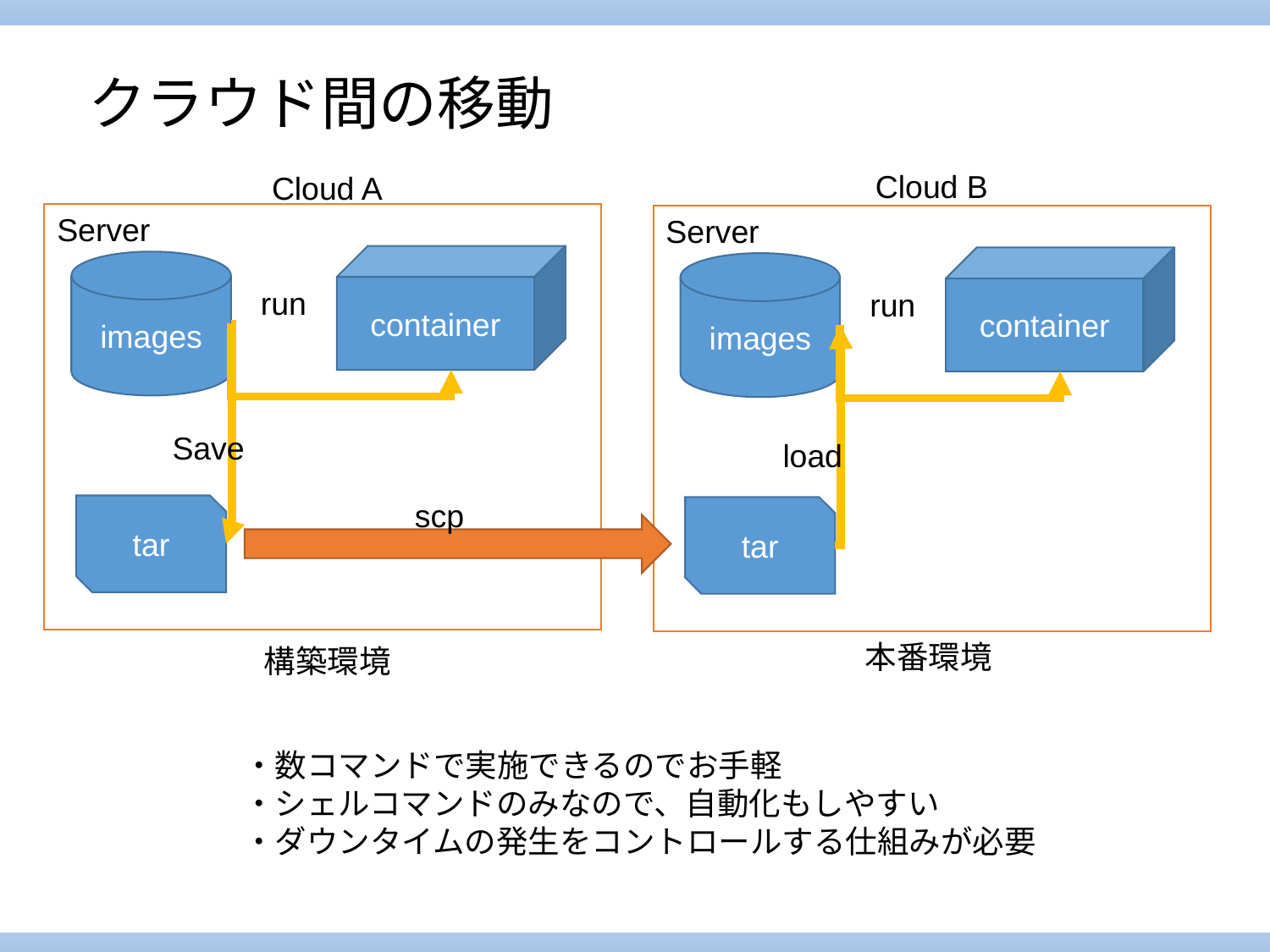

# クラウド間の移動
Cloud B
Cloud A
Server
Server
container
container
images
images
run
run
Save
load
scp
tar
tar

本番環境
構築環境
・数コマンドで実施できるのでお手軽
・シェルコマンドのみなので、自動化もしやすい
・ダウンタイムの発生をコントロールする仕組みが必要